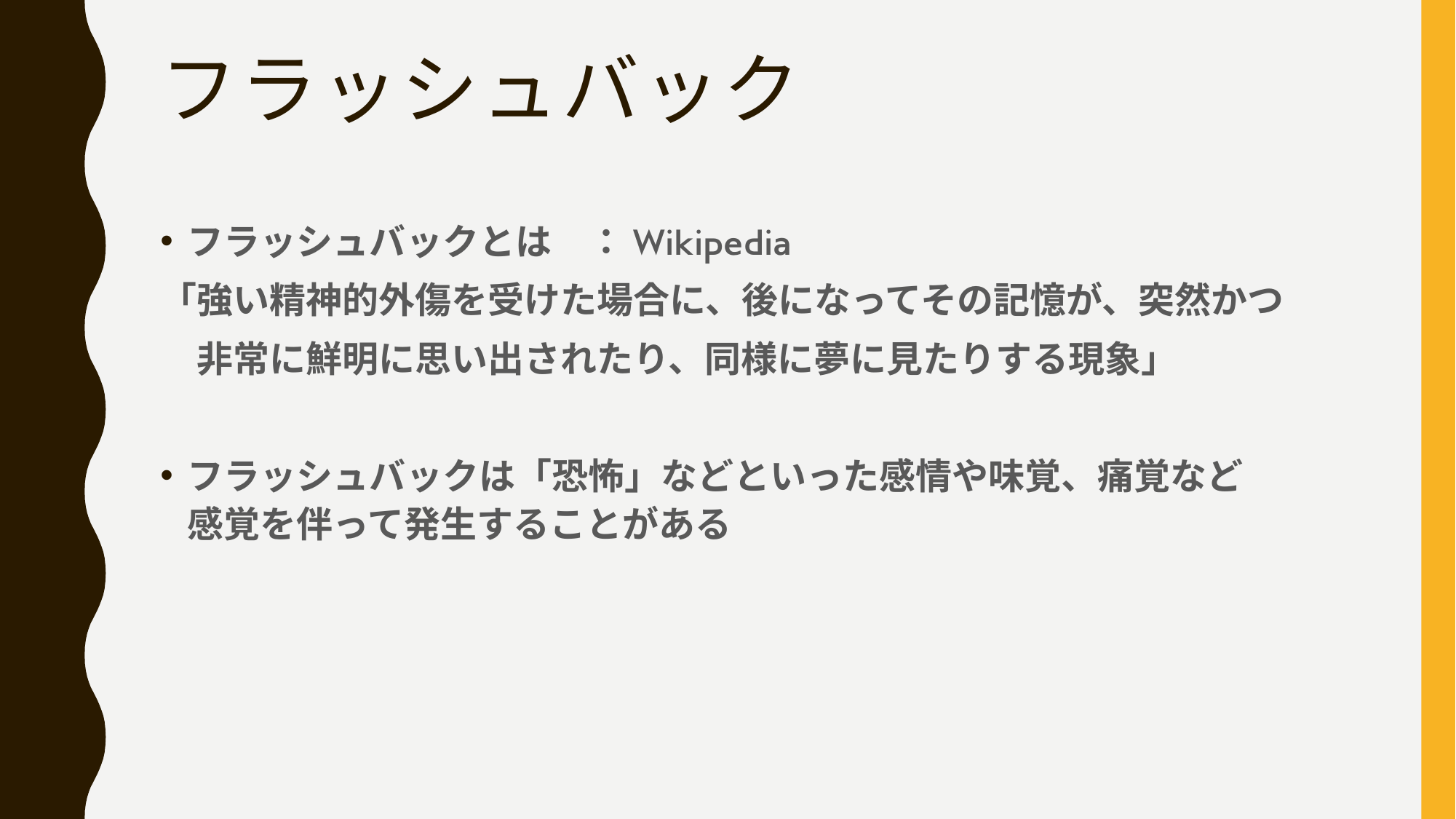

# フラッシュバック
フラッシュバックとは　：Wikipedia
「強い精神的外傷を受けた場合に、後になってその記憶が、突然かつ
　非常に鮮明に思い出されたり、同様に夢に見たりする現象」

フラッシュバックは「恐怖」などといった感情や味覚、痛覚など　　　感覚を伴って発生することがある